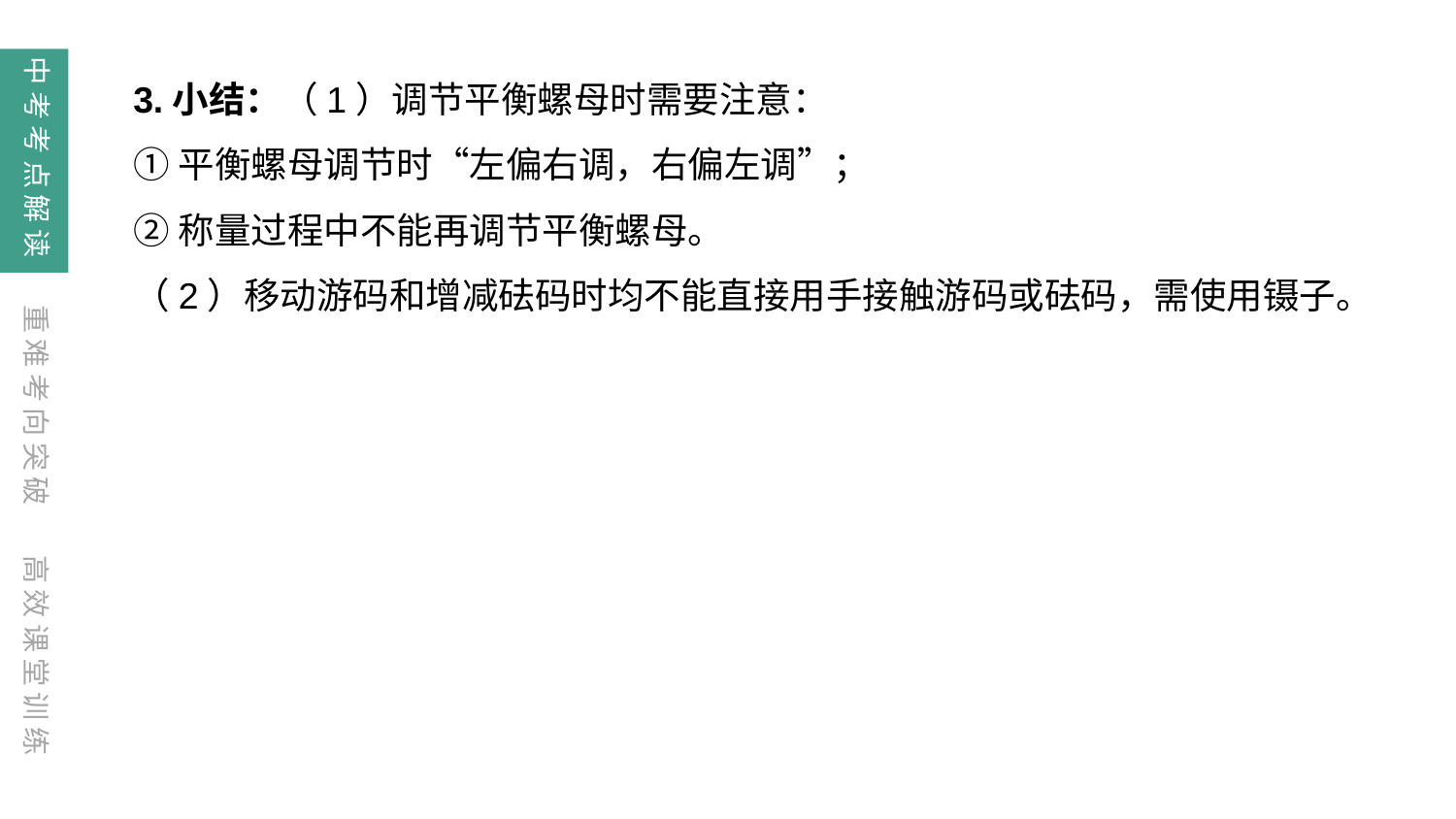

中考考点解读

3.小结：（1）调节平衡螺母时需要注意：
①平衡螺母调节时“左偏右调，右偏左调”；
②称量过程中不能再调节平衡螺母。
（2）移动游码和增减砝码时均不能直接用手接触游码或砝码，需使用镊子。
重难考向突破
高效课堂训练